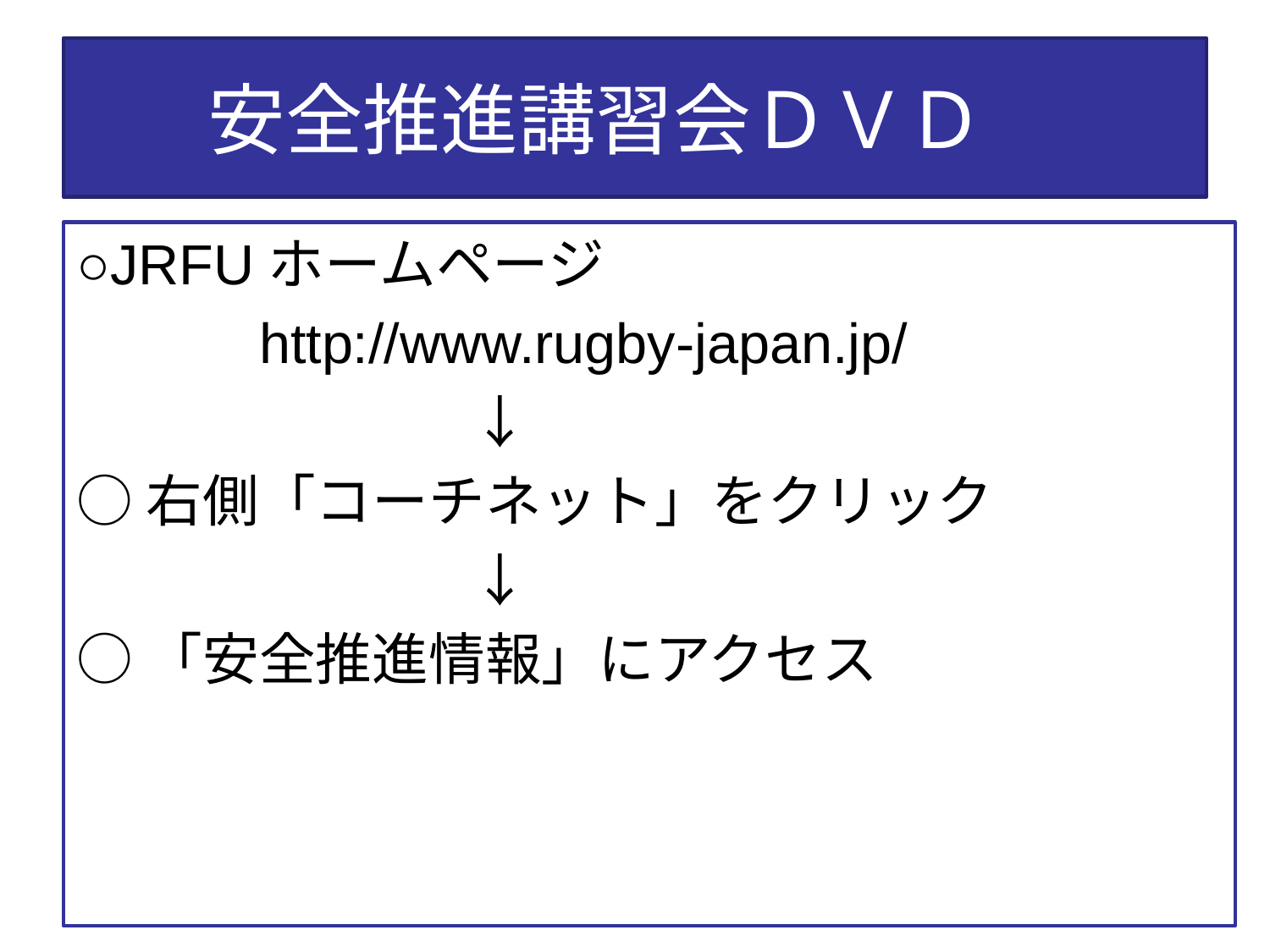

# 安全推進講習会ＤＶＤ
○JRFUホームページ
　　　http://www.rugby-japan.jp/
　　　　　　　↓
○右側「コーチネット」をクリック
　　　　　　　↓
○「安全推進情報」にアクセス